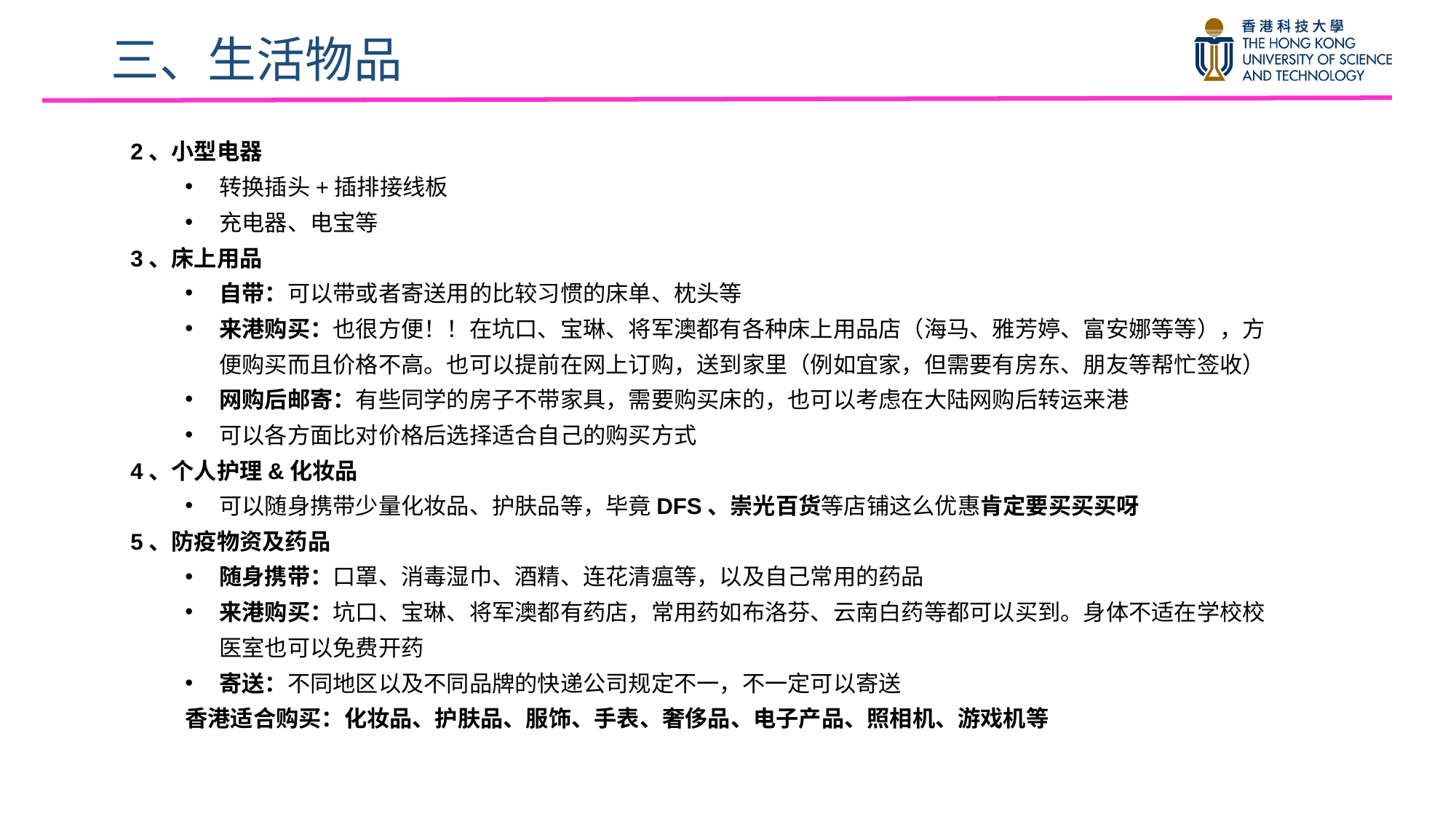

# 三、生活物品
2、小型电器
转换插头+插排接线板
充电器、电宝等
3、床上用品
自带：可以带或者寄送用的比较习惯的床单、枕头等
来港购买：也很方便！！在坑口、宝琳、将军澳都有各种床上用品店（海马、雅芳婷、富安娜等等），方便购买而且价格不高。也可以提前在网上订购，送到家里（例如宜家，但需要有房东、朋友等帮忙签收）
网购后邮寄：有些同学的房子不带家具，需要购买床的，也可以考虑在大陆网购后转运来港
可以各方面比对价格后选择适合自己的购买方式
4、个人护理&化妆品
可以随身携带少量化妆品、护肤品等，毕竟DFS、崇光百货等店铺这么优惠肯定要买买买呀
5、防疫物资及药品
随身携带：口罩、消毒湿巾、酒精、连花清瘟等，以及自己常用的药品
来港购买：坑口、宝琳、将军澳都有药店，常用药如布洛芬、云南白药等都可以买到。身体不适在学校校医室也可以免费开药
寄送：不同地区以及不同品牌的快递公司规定不一，不一定可以寄送
香港适合购买：化妆品、护肤品、服饰、手表、奢侈品、电子产品、照相机、游戏机等